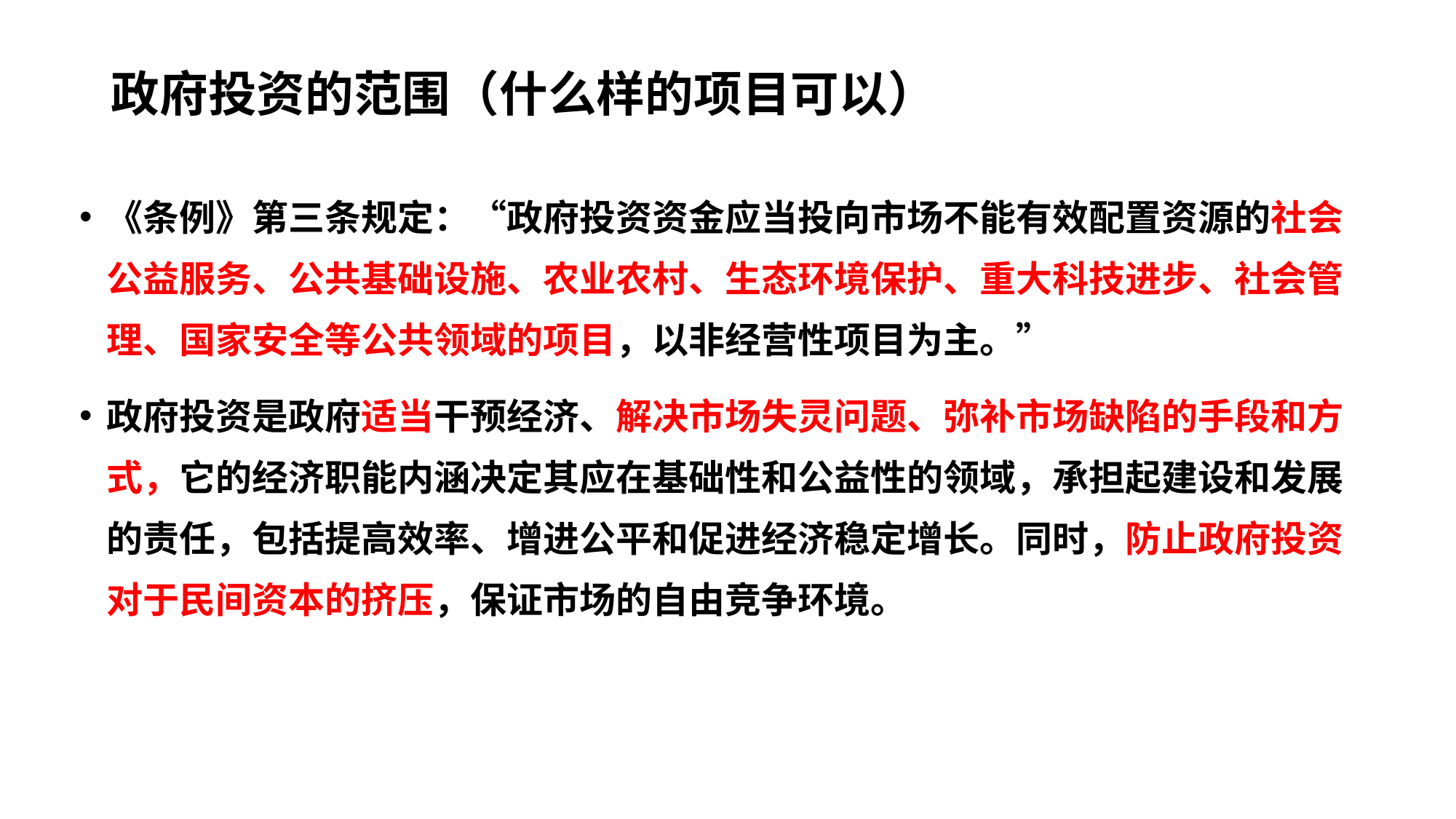

# 政府投资的范围（什么样的项目可以）
《条例》第三条规定：“政府投资资金应当投向市场不能有效配置资源的社会公益服务、公共基础设施、农业农村、生态环境保护、重大科技进步、社会管理、国家安全等公共领域的项目，以非经营性项目为主。”
政府投资是政府适当干预经济、解决市场失灵问题、弥补市场缺陷的手段和方式，它的经济职能内涵决定其应在基础性和公益性的领域，承担起建设和发展的责任，包括提高效率、增进公平和促进经济稳定增长。同时，防止政府投资对于民间资本的挤压，保证市场的自由竞争环境。